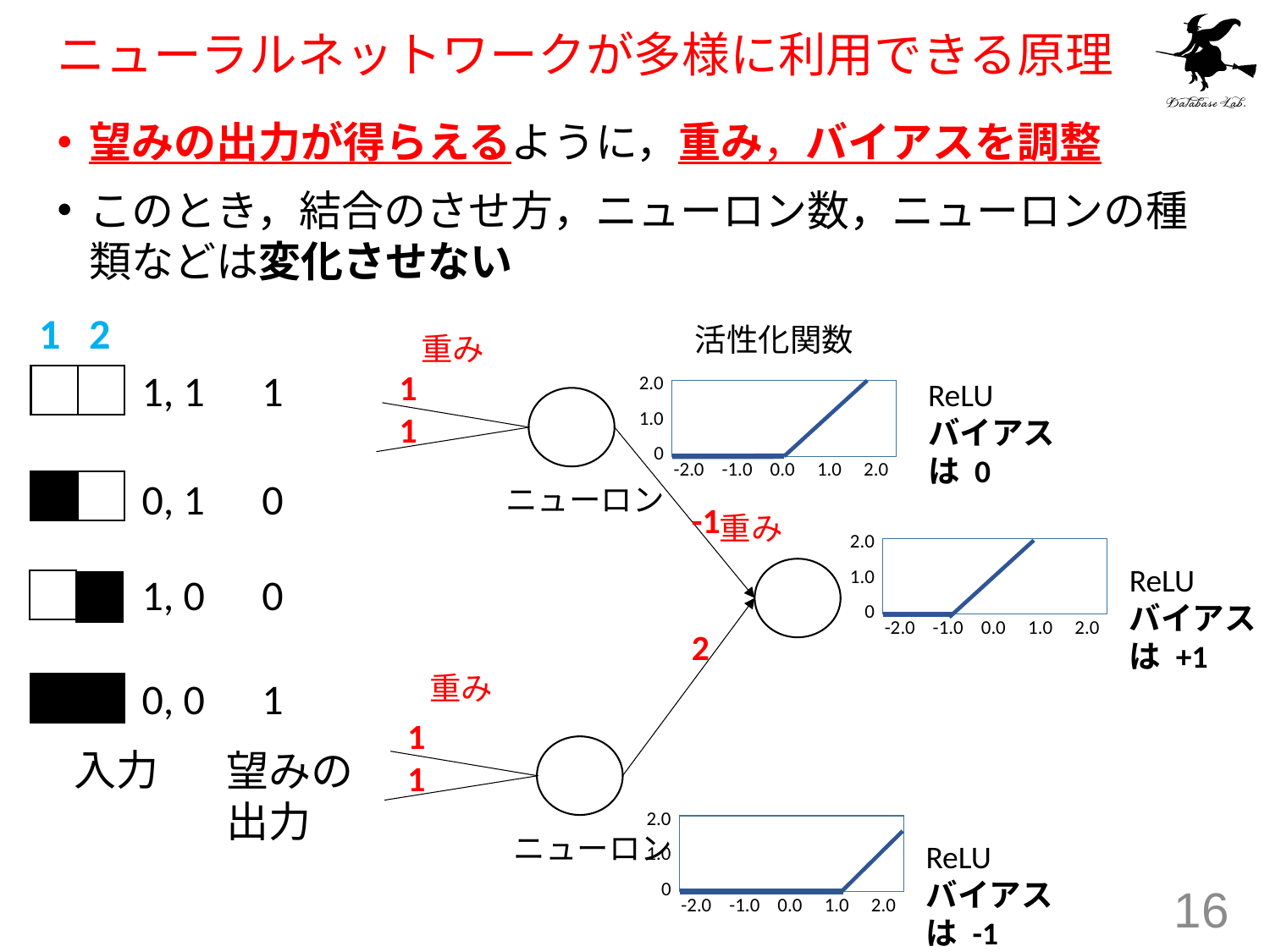

# ニューラルネットワークが多様に利用できる原理
望みの出力が得らえるように，重み，バイアスを調整
このとき，結合のさせ方，ニューロン数，ニューロンの種類などは変化させない
1   2
活性化関数
重み
1, 1      1
1
1

ReLU
バイアス
は 0
2.0

1.0

0

-2.0    -1.0    0.0     1.0     2.0

0, 1      0

ニューロン
-1

2

重み
2.0

1.0

0

ReLU
バイアス
は +1

1, 0      0

-2.0    -1.0    0.0     1.0     2.0
重み
0, 0      1

1
1

入力
望みの
出力
2.0

1.0

0

ニューロン
ReLU
バイアス
は -1
16
-2.0    -1.0    0.0     1.0     2.0